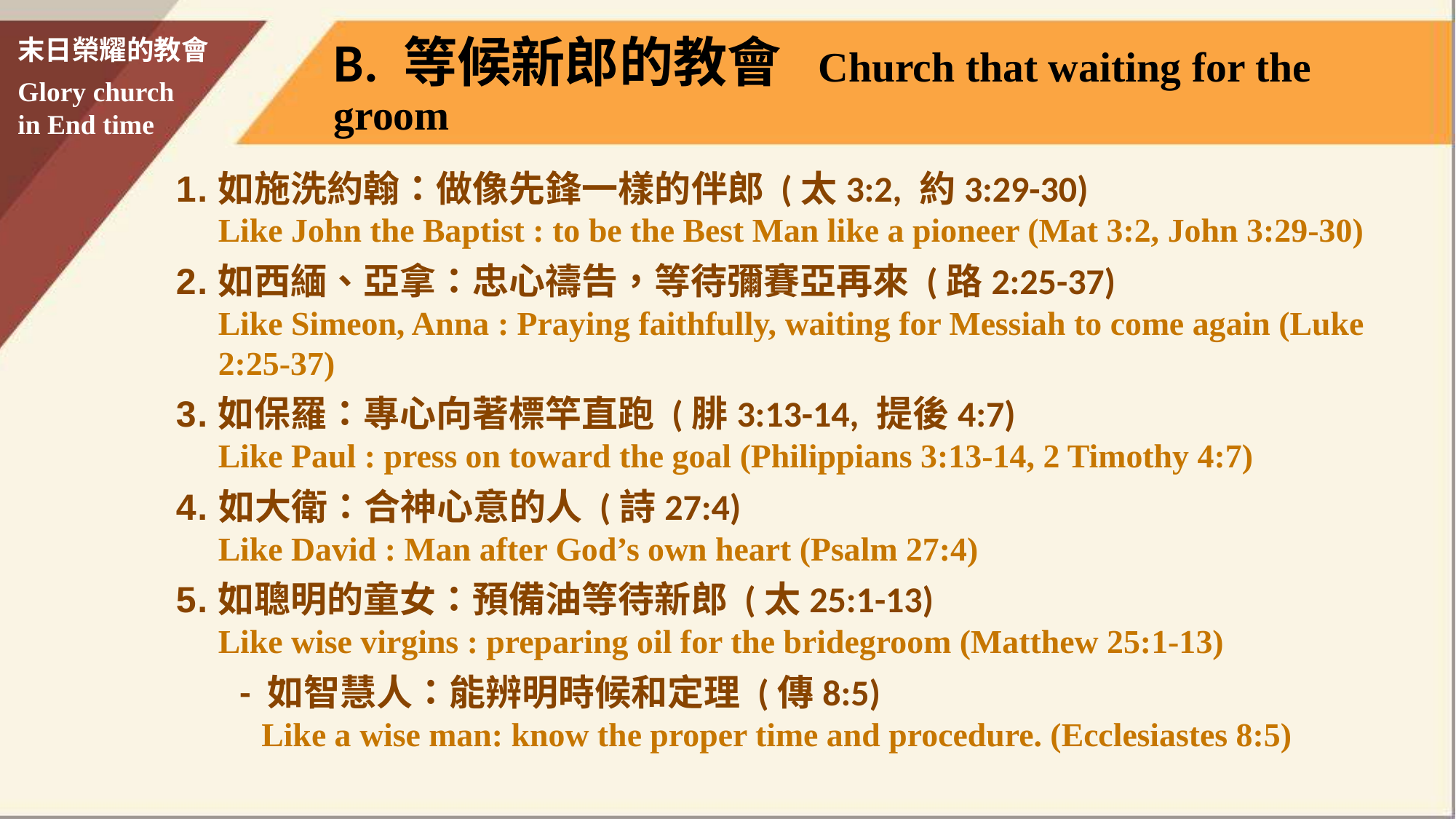

# B. 等候新郎的教會  Church that waiting for the groom
如施洗約翰：做像先鋒一樣的伴郎 (太3:2, 約3:29-30)
Like John the Baptist : to be the Best Man like a pioneer (Mat 3:2, John 3:29-30)
如西緬、亞拿：忠心禱告，等待彌賽亞再來 (路2:25-37)
Like Simeon, Anna : Praying faithfully, waiting for Messiah to come again (Luke 2:25-37)
如保羅：專心向著標竿直跑 (腓3:13-14, 提後4:7)
Like Paul : press on toward the goal (Philippians 3:13-14, 2 Timothy 4:7)
如大衛：合神心意的人 (詩27:4)
Like David : Man after God’s own heart (Psalm 27:4)
如聰明的童女：預備油等待新郎 (太25:1-13)
Like wise virgins : preparing oil for the bridegroom (Matthew 25:1-13)
- 如智慧人：能辨明時候和定理 (傳8:5)
Like a wise man: know the proper time and procedure. (Ecclesiastes 8:5)